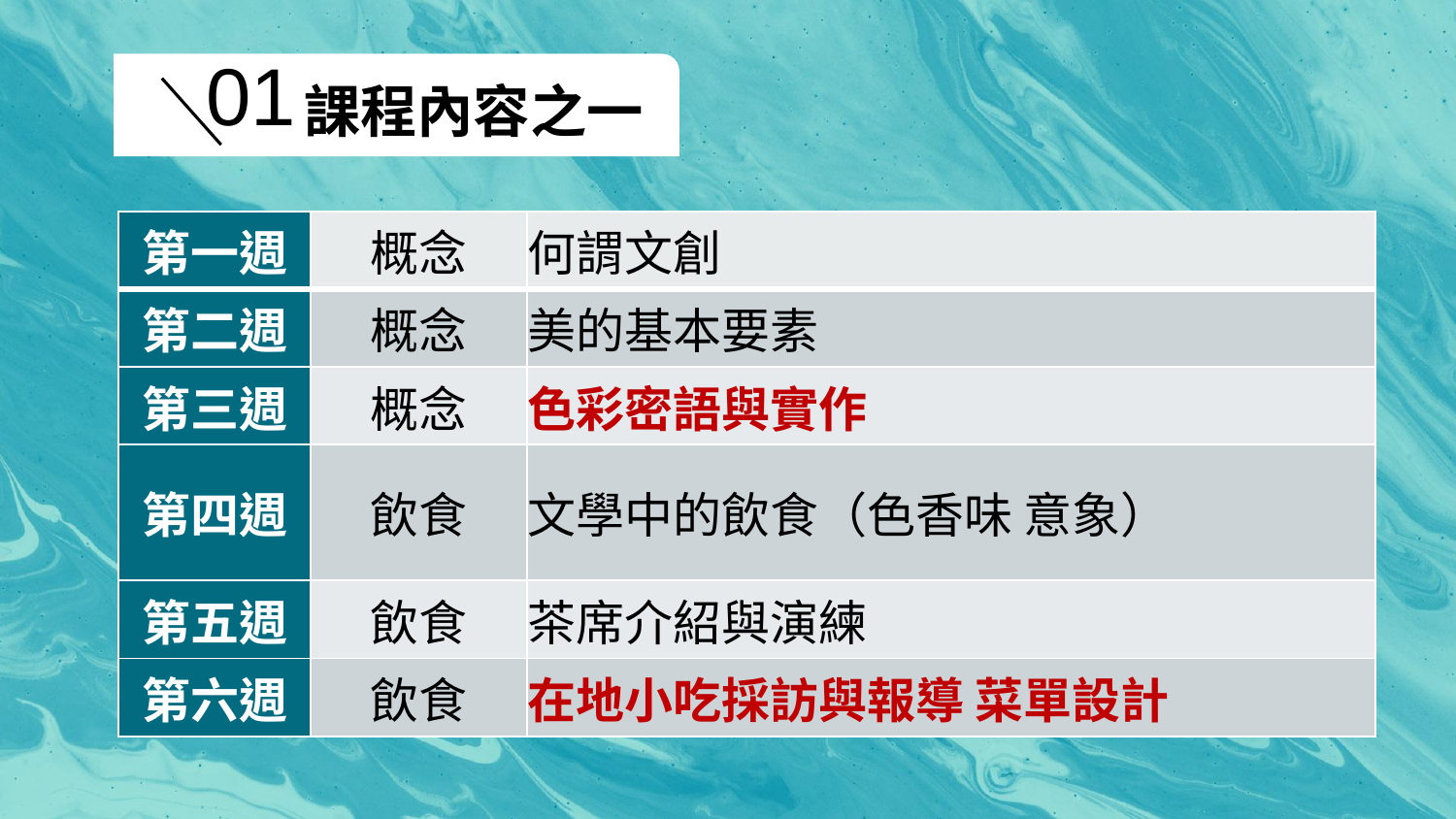

01

課程內容之一
| 第一週 | 概念 | 何謂文創 |
| --- | --- | --- |
| 第二週 | 概念 | 美的基本要素 |
| 第三週 | 概念 | 色彩密語與實作 |
| 第四週 | 飲食 | 文學中的飲食（色香味 意象） |
| 第五週 | 飲食 | 茶席介紹與演練 |
| 第六週 | 飲食 | 在地小吃採訪與報導 菜單設計 |